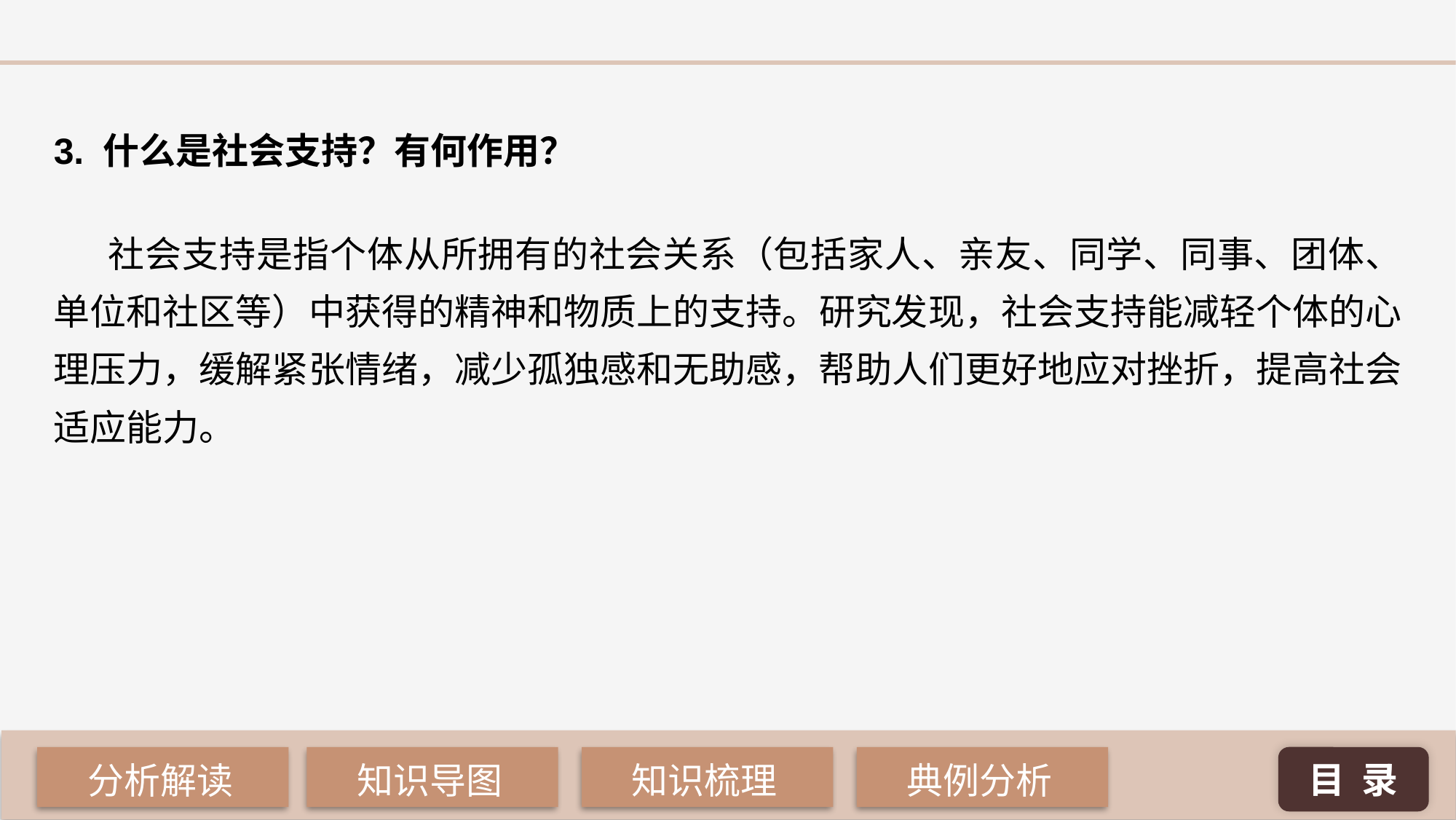

3. 什么是社会支持？有何作用？
社会支持是指个体从所拥有的社会关系（包括家人、亲友、同学、同事、团体、单位和社区等）中获得的精神和物质上的支持。研究发现，社会支持能减轻个体的心理压力，缓解紧张情绪，减少孤独感和无助感，帮助人们更好地应对挫折，提高社会适应能力。